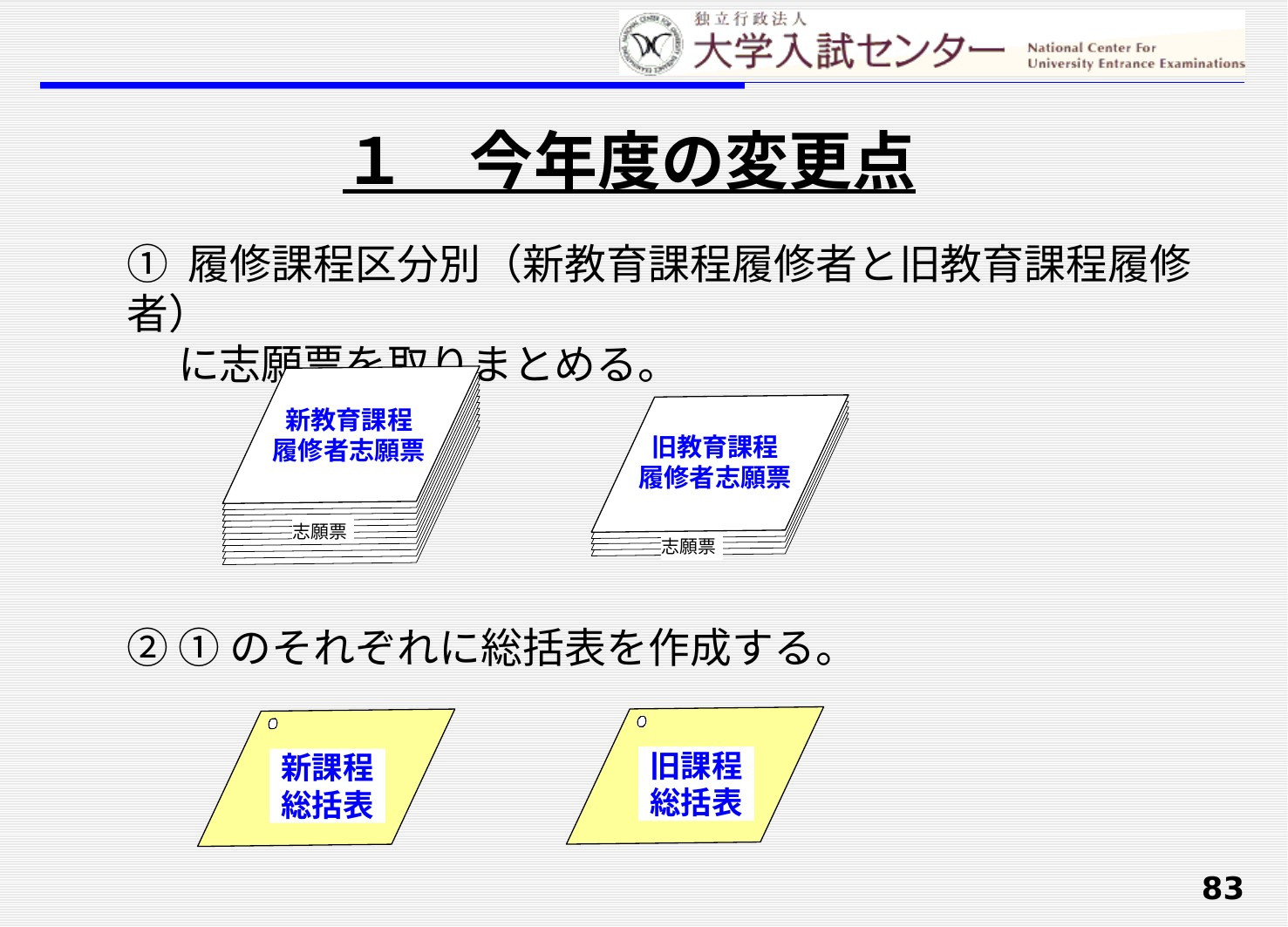

１　今年度の変更点
① 履修課程区分別（新教育課程履修者と旧教育課程履修者）
　 に志願票を取りまとめる。

新教育課程
履修者志願票

旧教育課程
履修者志願票

志願票
志願票

② ①のそれぞれに総括表を作成する。

旧課程
総括表
新課程
総括表

83